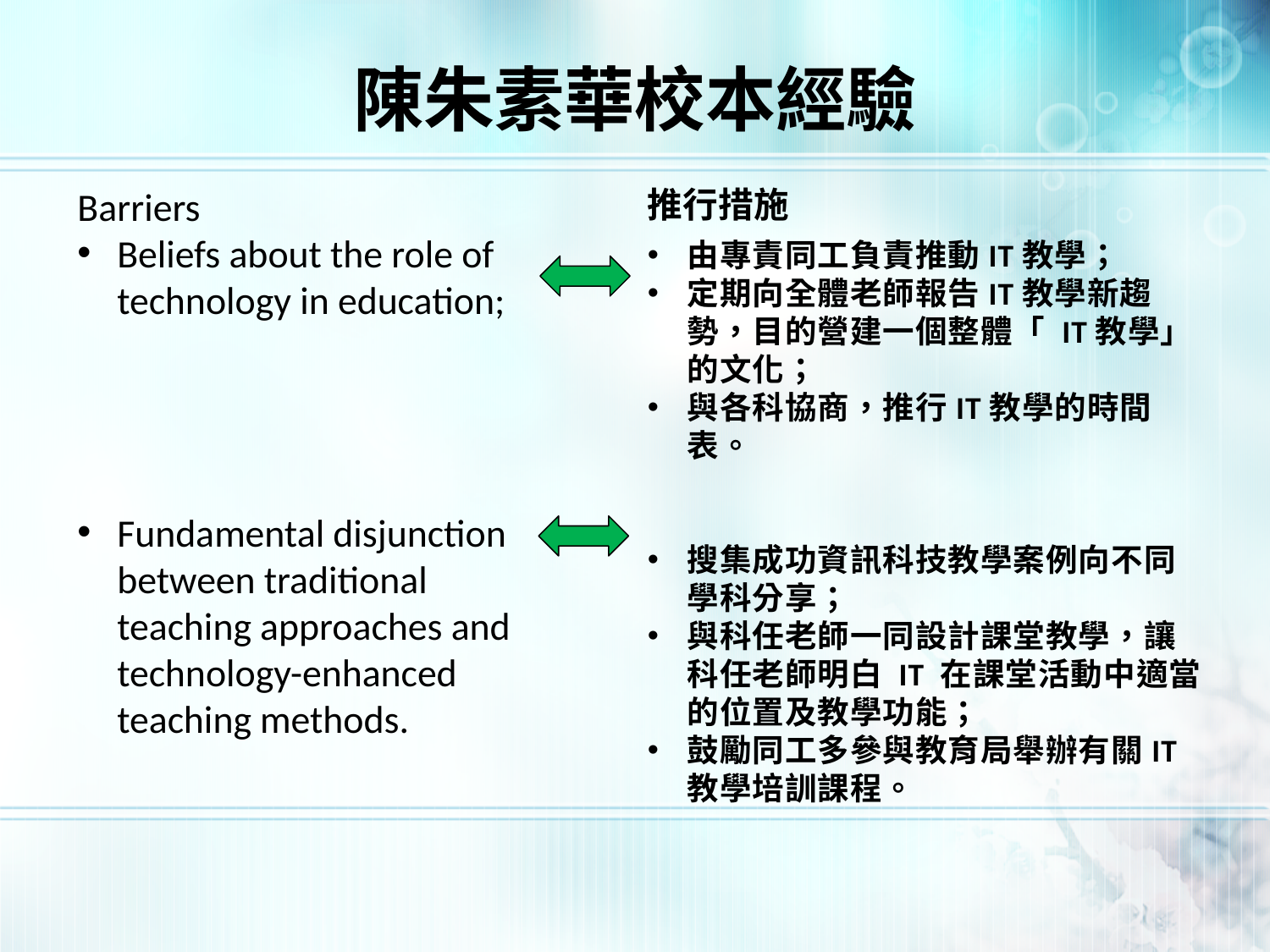

# 陳朱素華校本經驗
Barriers
Beliefs about the role of technology in education;

Fundamental disjunction between traditional teaching approaches and technology-enhanced teaching methods.
推行措施
由專責同工負責推動IT教學；
定期向全體老師報告IT教學新趨勢，目的營建一個整體「 IT教學」的文化；
與各科協商，推行IT教學的時間表。

搜集成功資訊科技教學案例向不同學科分享；
與科任老師一同設計課堂教學，讓科任老師明白 IT 在課堂活動中適當的位置及教學功能；
鼓勵同工多參與教育局舉辦有關IT教學培訓課程。